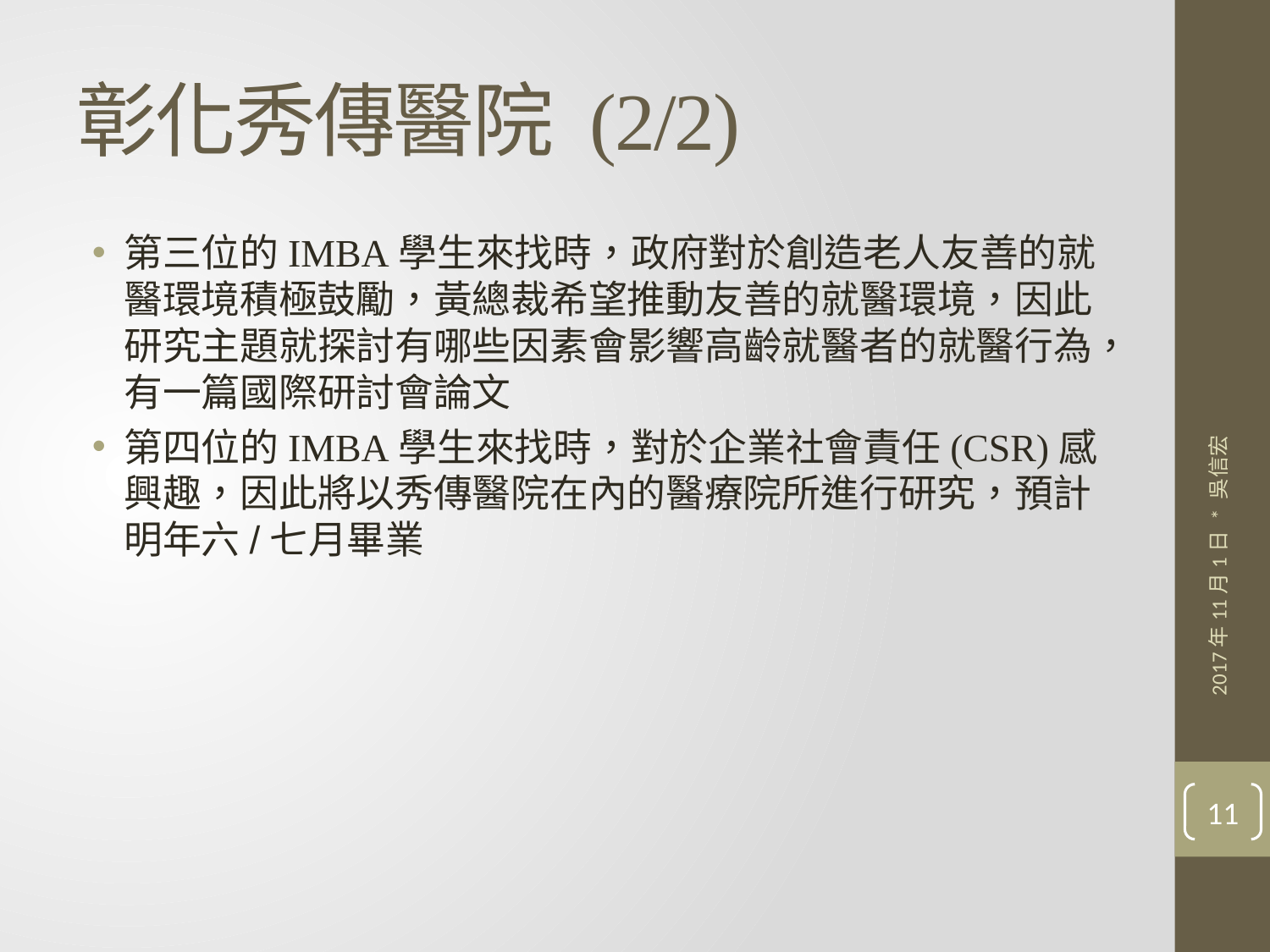

# 彰化秀傳醫院 (2/2)
第三位的IMBA學生來找時，政府對於創造老人友善的就醫環境積極鼓勵，黃總裁希望推動友善的就醫環境，因此研究主題就探討有哪些因素會影響高齡就醫者的就醫行為，有一篇國際研討會論文
第四位的IMBA學生來找時，對於企業社會責任(CSR)感興趣，因此將以秀傳醫院在內的醫療院所進行研究，預計明年六/七月畢業
2017年11月1日 * 吳信宏
11